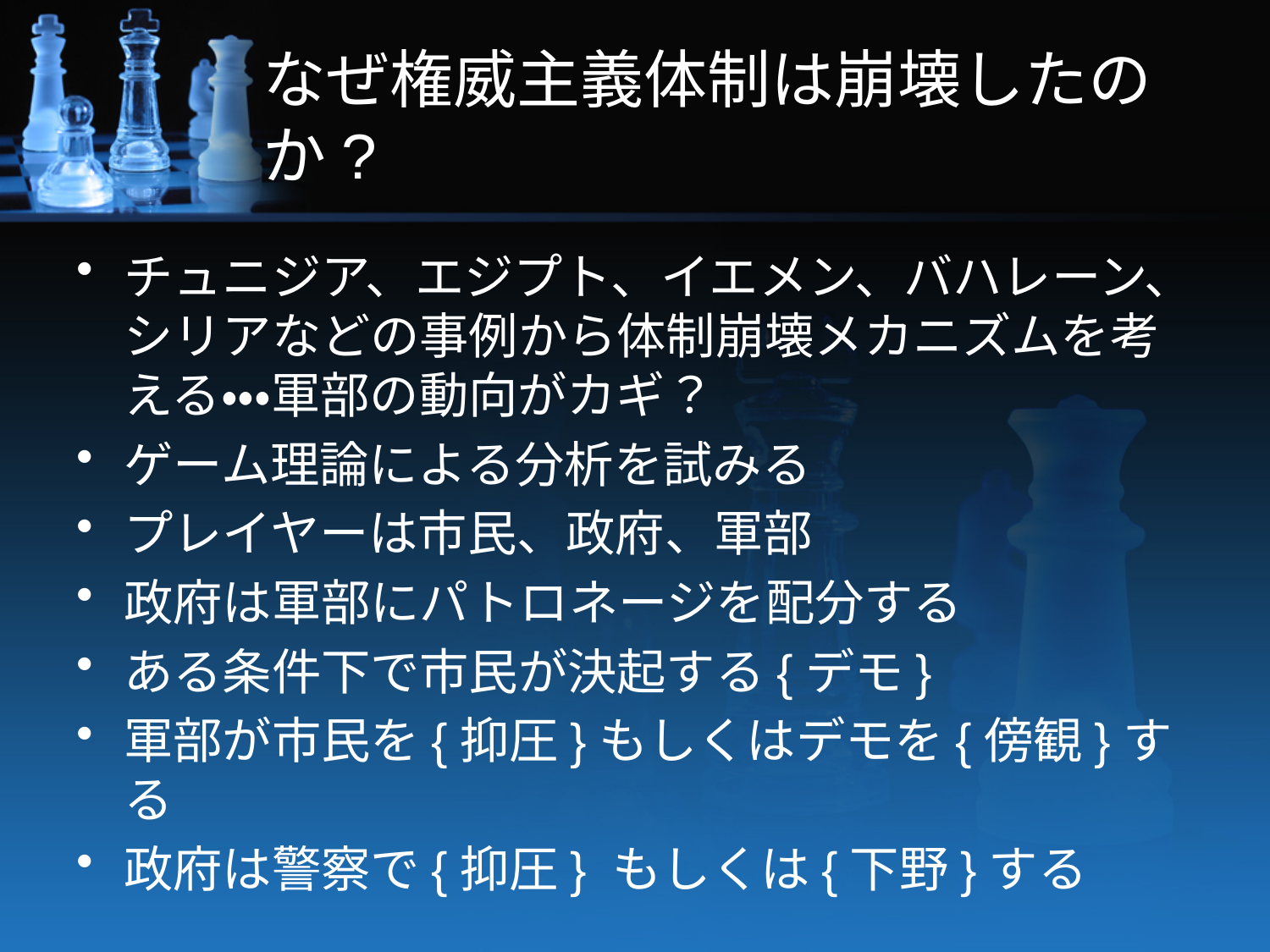

# なぜ権威主義体制は崩壊したのか?
チュニジア、エジプト、イエメン、バハレーン、シリアなどの事例から体制崩壊メカニズムを考える・・・軍部の動向がカギ？
ゲーム理論による分析を試みる
プレイヤーは市民、政府、軍部
政府は軍部にパトロネージを配分する
ある条件下で市民が決起する{デモ}
軍部が市民を{抑圧}もしくはデモを{傍観}する
政府は警察で{抑圧} もしくは{下野}する